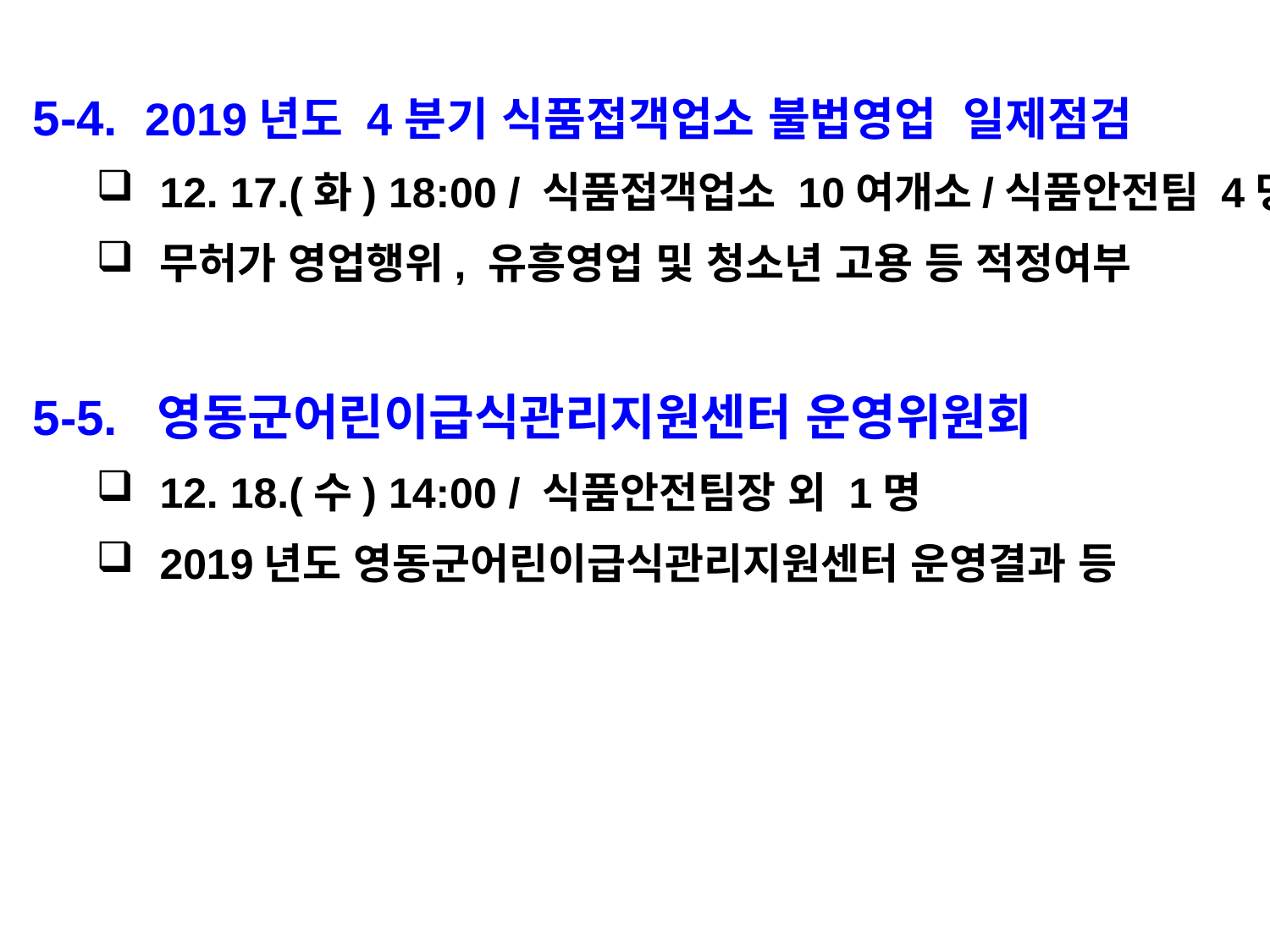

5-4.  2019년도 4분기 식품접객업소 불법영업  일제점검
12. 17.(화) 18:00 / 식품접객업소 10여개소/식품안전팀 4명
무허가 영업행위, 유흥영업 및 청소년 고용 등 적정여부
5-5.  영동군어린이급식관리지원센터 운영위원회
12. 18.(수) 14:00 / 식품안전팀장 외 1명
2019년도 영동군어린이급식관리지원센터 운영결과 등